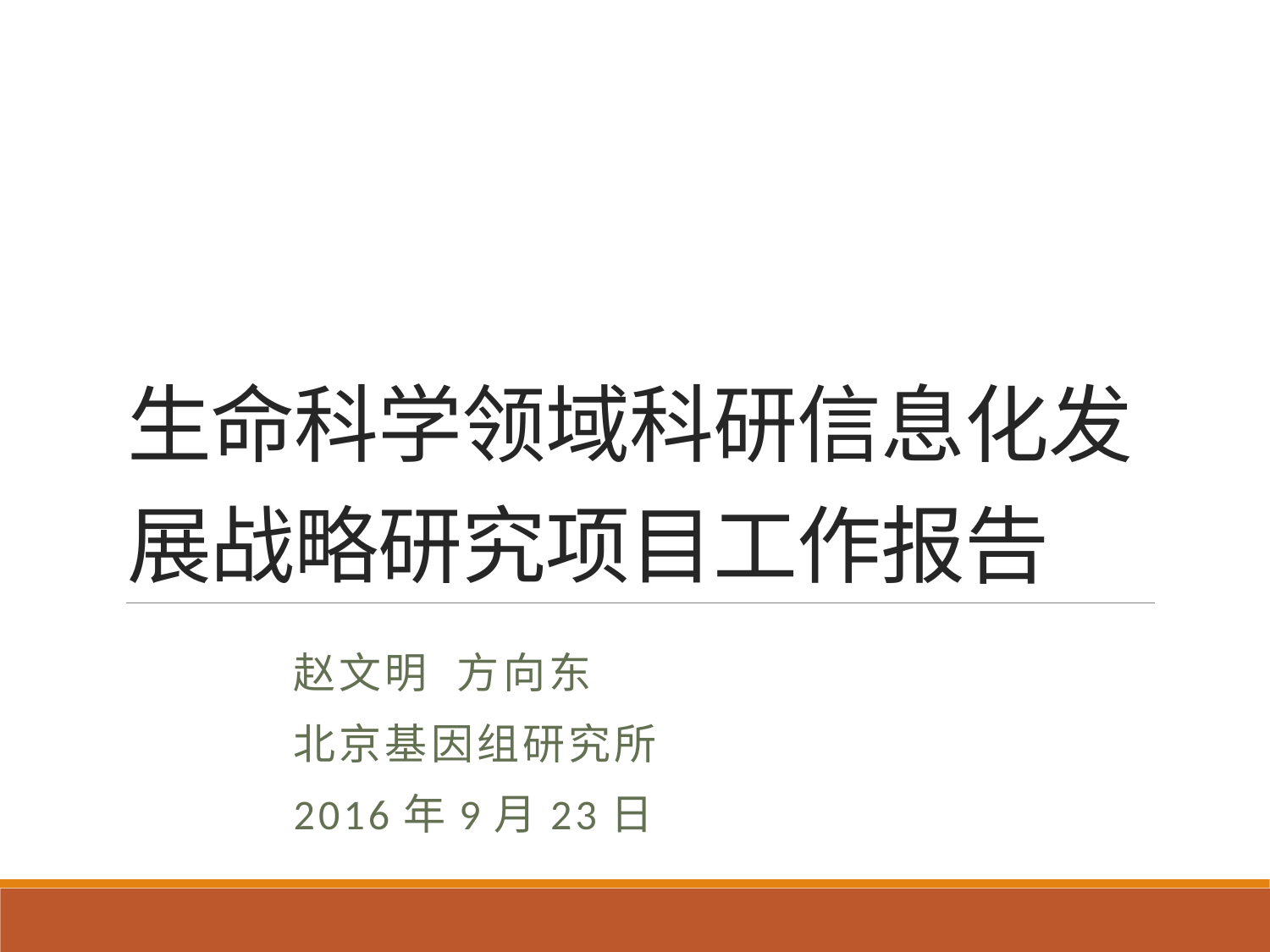

# 生命科学领域科研信息化发展战略研究项目工作报告
赵文明  方向东
北京基因组研究所
2016年9月23日